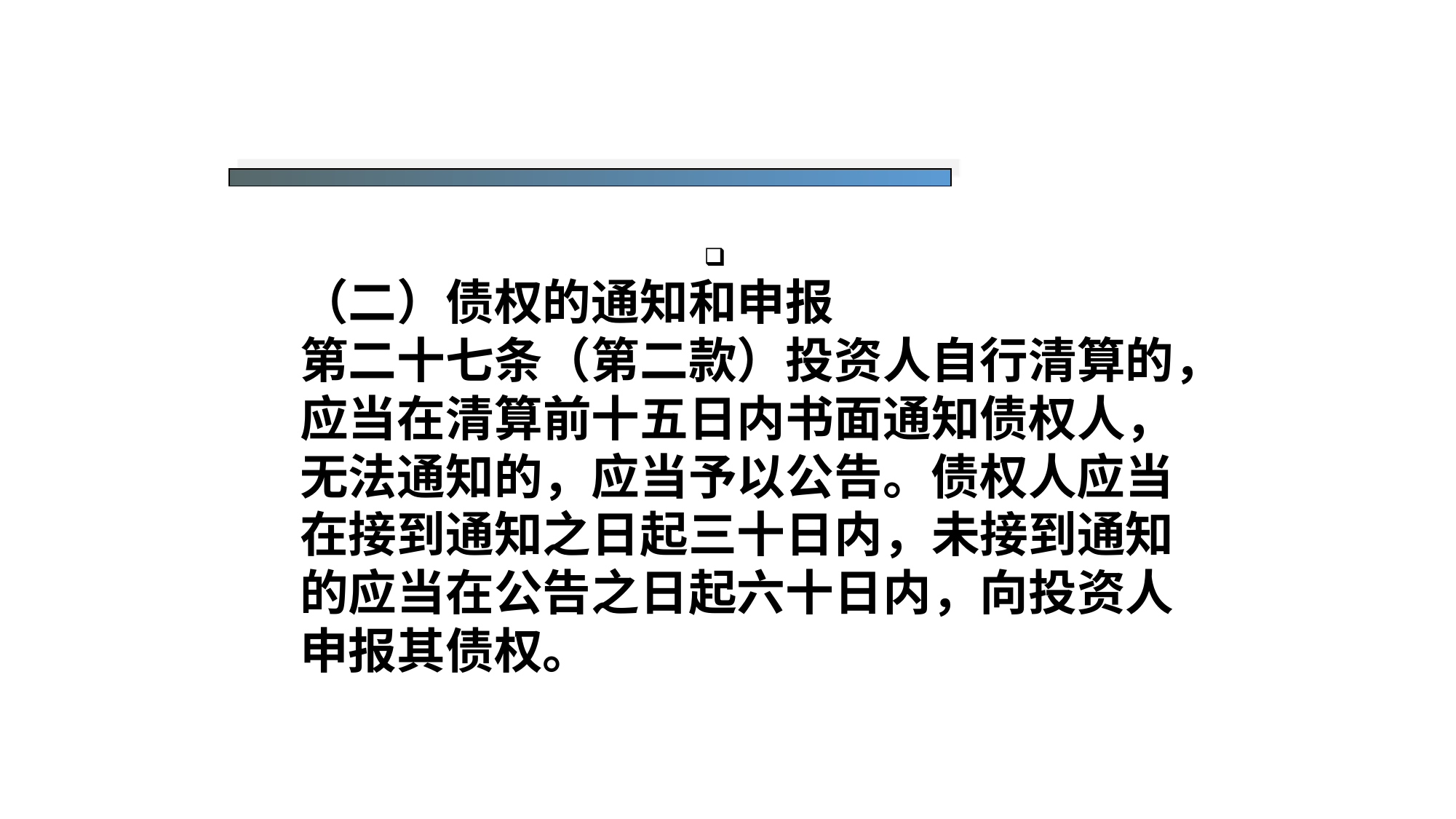

# 二、清算：

（二）债权的通知和申报　　
第二十七条（第二款）投资人自行清算的，应当在清算前十五日内书面通知债权人，无法通知的，应当予以公告。债权人应当在接到通知之日起三十日内，未接到通知的应当在公告之日起六十日内，向投资人申报其债权。
34